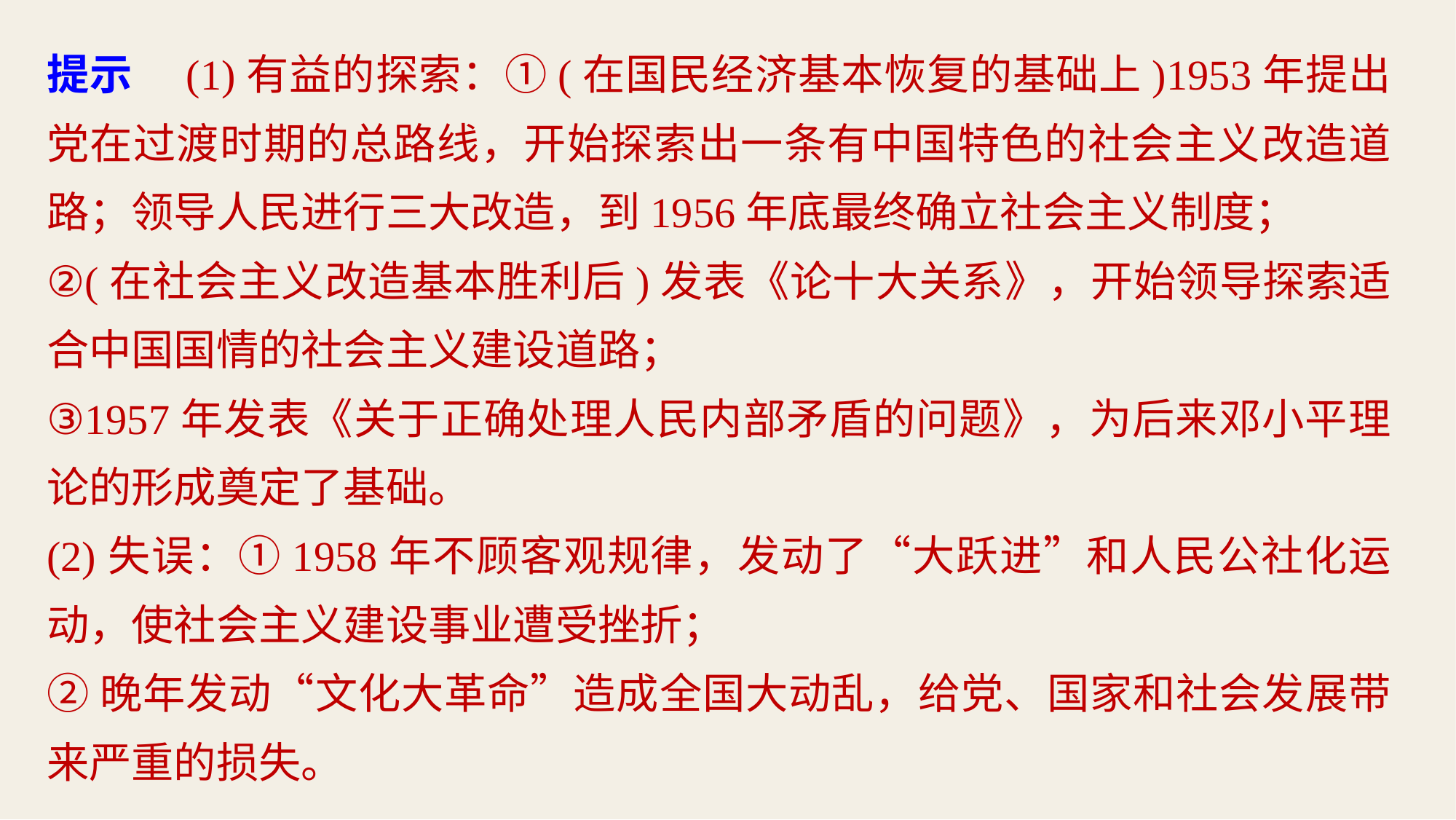

提示　(1)有益的探索：①(在国民经济基本恢复的基础上)1953年提出党在过渡时期的总路线，开始探索出一条有中国特色的社会主义改造道路；领导人民进行三大改造，到1956年底最终确立社会主义制度；
②(在社会主义改造基本胜利后)发表《论十大关系》，开始领导探索适合中国国情的社会主义建设道路；
③1957年发表《关于正确处理人民内部矛盾的问题》，为后来邓小平理论的形成奠定了基础。
(2)失误：①1958年不顾客观规律，发动了“大跃进”和人民公社化运动，使社会主义建设事业遭受挫折；
②晚年发动“文化大革命”造成全国大动乱，给党、国家和社会发展带来严重的损失。